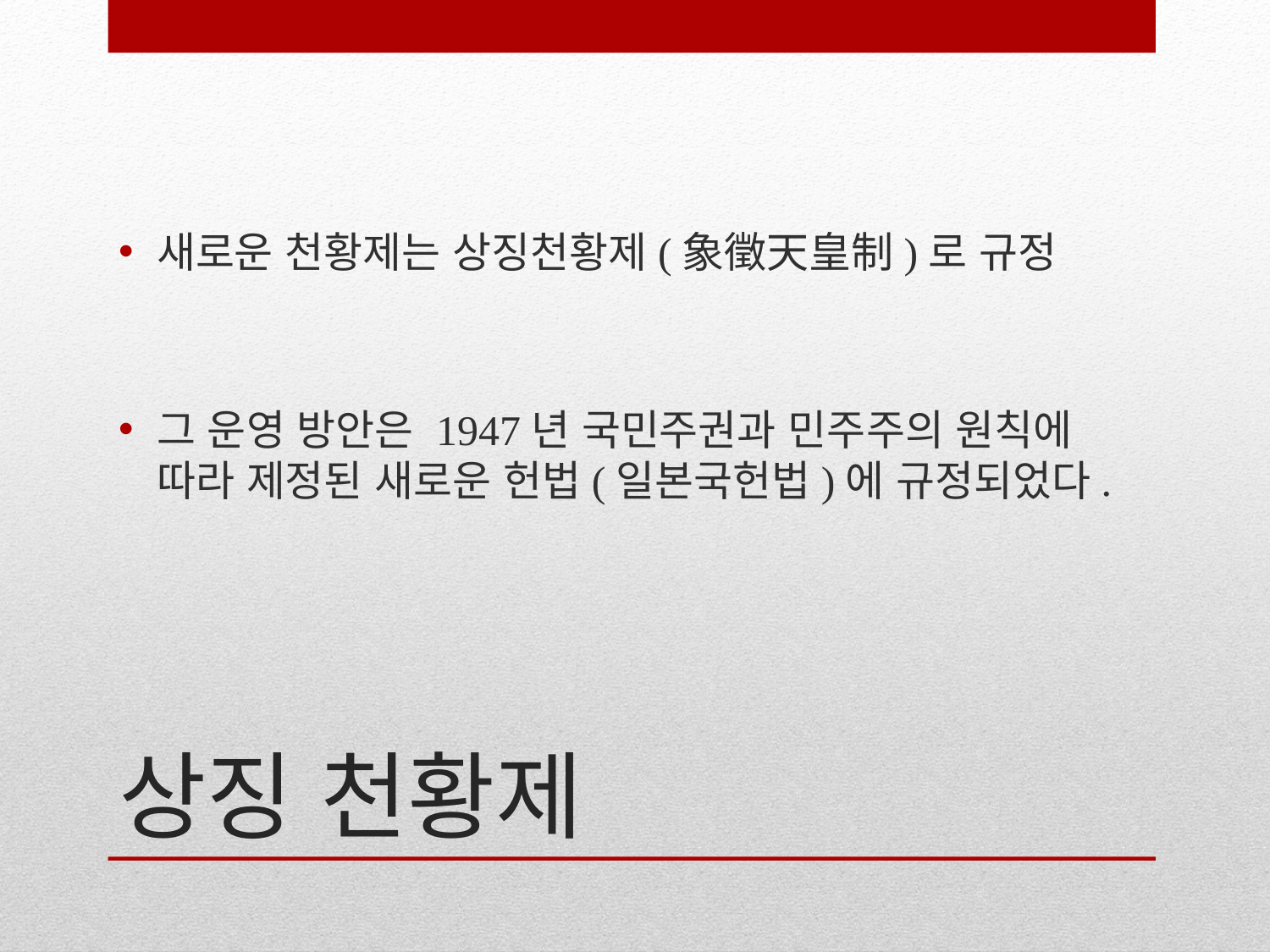

새로운 천황제는 상징천황제(象徵天皇制)로 규정

그 운영 방안은 1947년 국민주권과 민주주의 원칙에 따라 제정된 새로운 헌법(일본국헌법)에 규정되었다.
# 상징 천황제